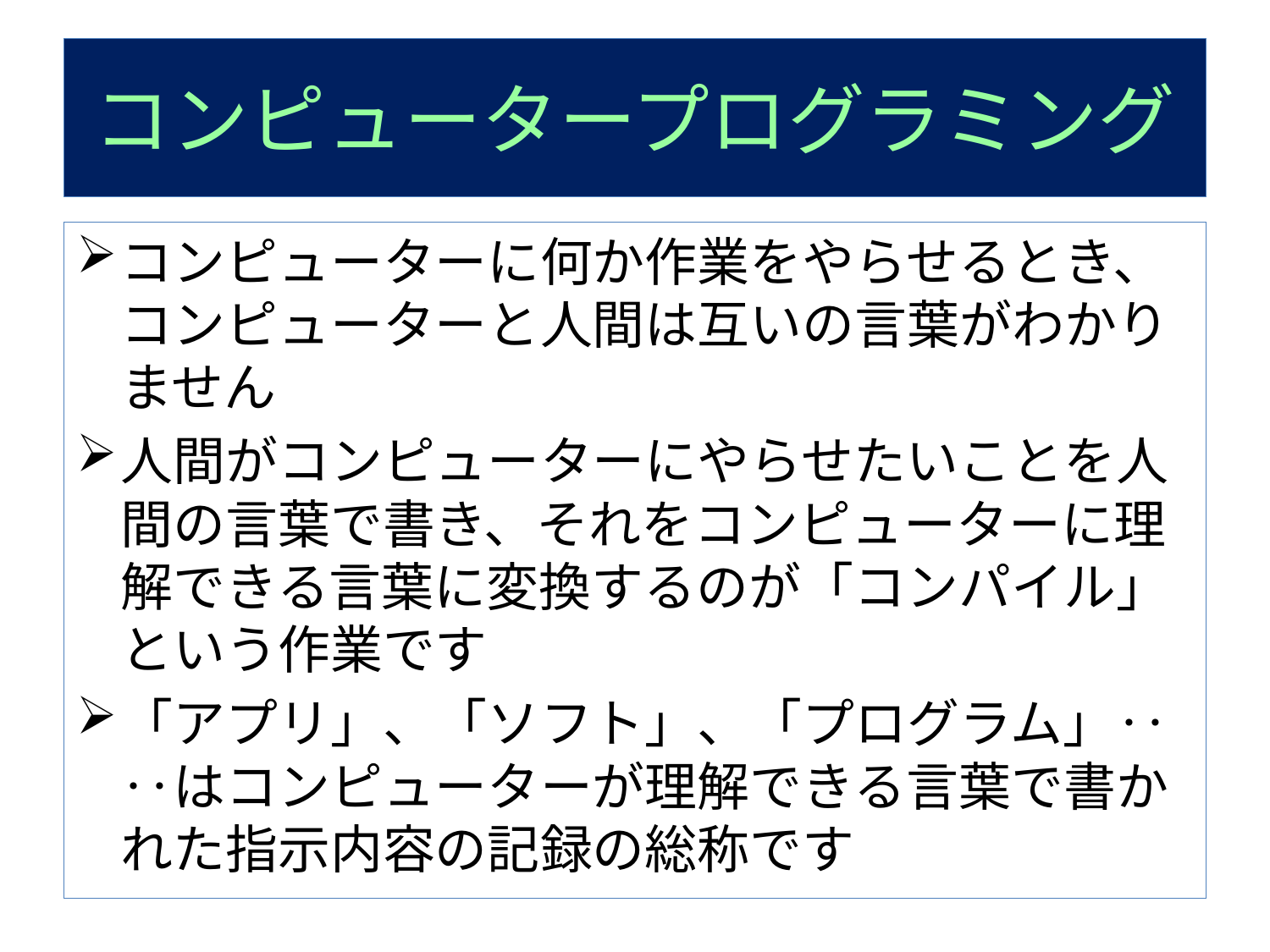

# コンピュータープログラミング
コンピューターに何か作業をやらせるとき、コンピューターと人間は互いの言葉がわかりません
人間がコンピューターにやらせたいことを人間の言葉で書き、それをコンピューターに理解できる言葉に変換するのが「コンパイル」という作業です
「アプリ」、「ソフト」、「プログラム」‥‥はコンピューターが理解できる言葉で書かれた指示内容の記録の総称です